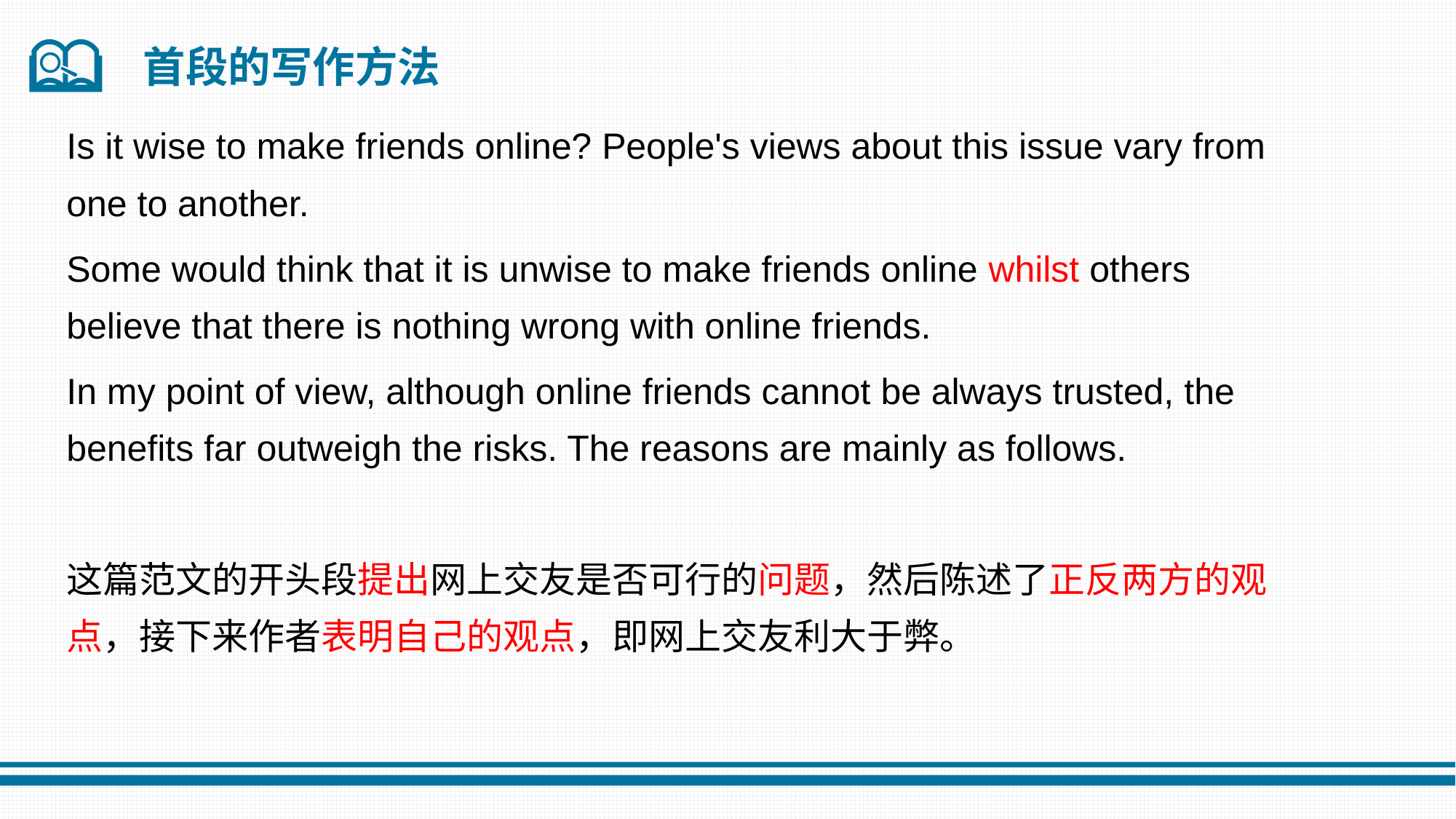

首段的写作方法
Is it wise to make friends online? People's views about this issue vary from one to another.
Some would think that it is unwise to make friends online whilst others believe that there is nothing wrong with online friends.
In my point of view, although online friends cannot be always trusted, the benefits far outweigh the risks. The reasons are mainly as follows.

这篇范文的开头段提出网上交友是否可行的问题，然后陈述了正反两方的观点，接下来作者表明自己的观点，即网上交友利大于弊。